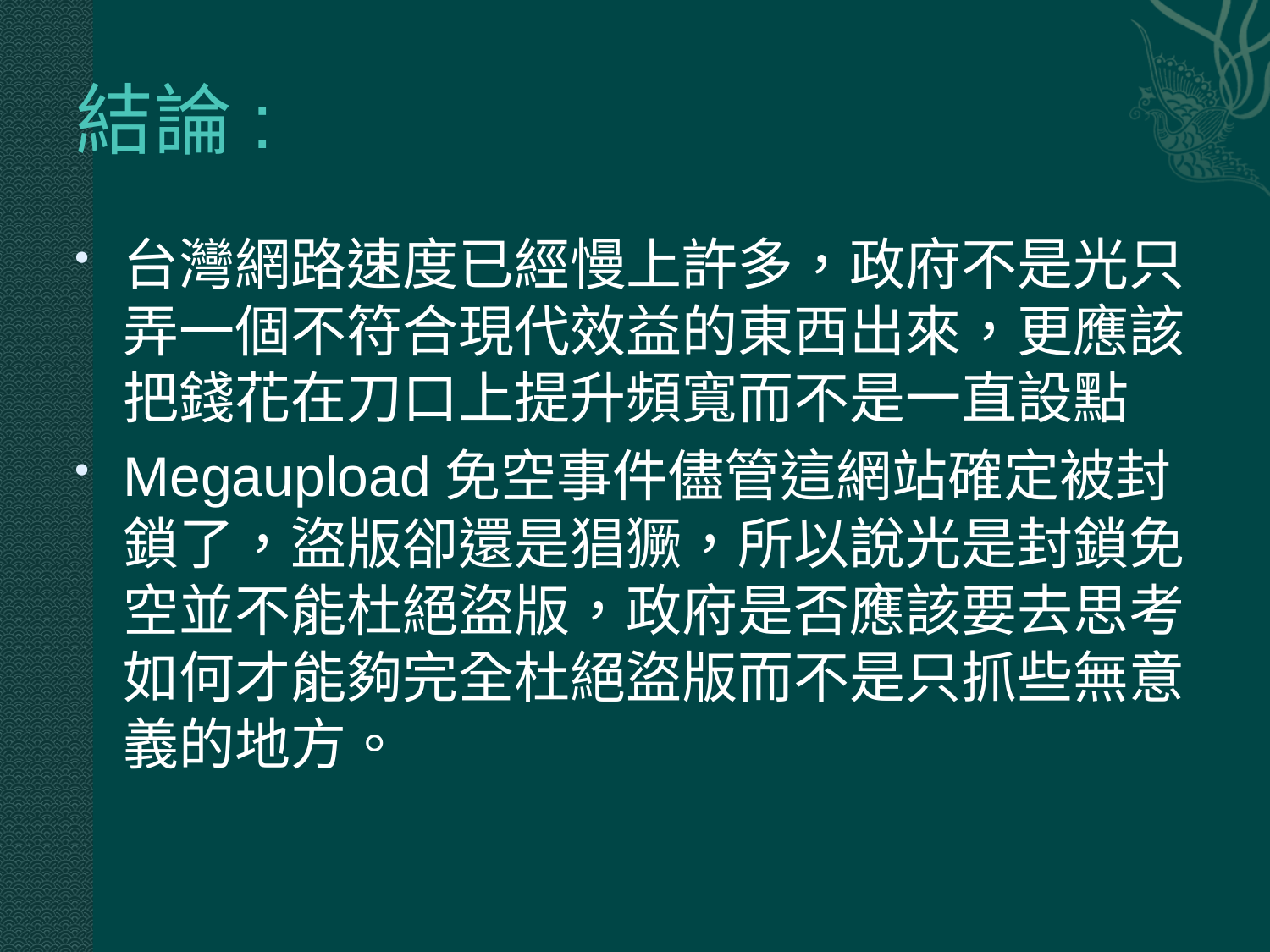

# 結論:
台灣網路速度已經慢上許多，政府不是光只弄一個不符合現代效益的東西出來，更應該把錢花在刀口上提升頻寬而不是一直設點
Megaupload免空事件儘管這網站確定被封鎖了，盜版卻還是猖獗，所以說光是封鎖免空並不能杜絕盜版，政府是否應該要去思考如何才能夠完全杜絕盜版而不是只抓些無意義的地方。